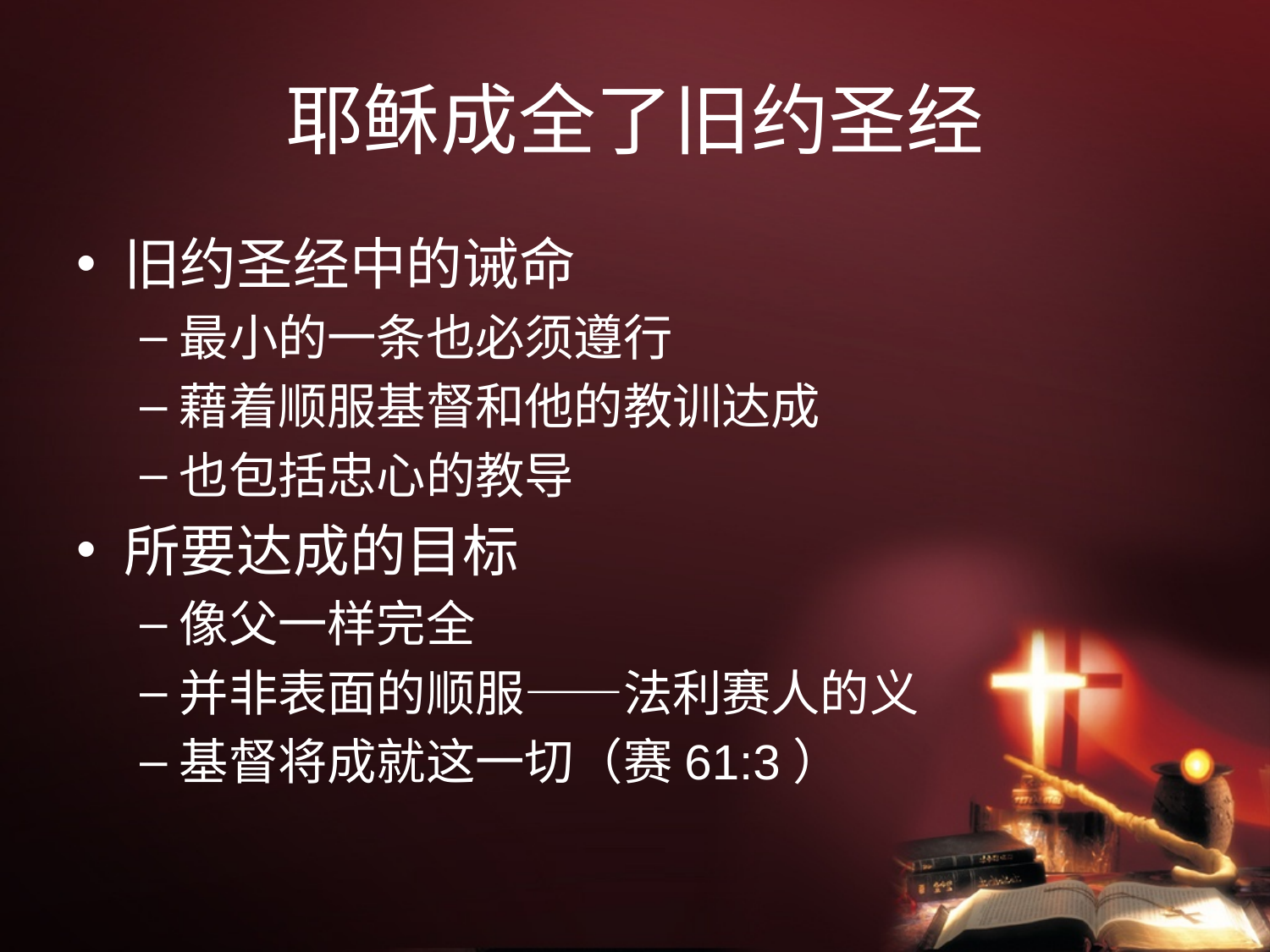

# 耶稣成全了旧约圣经
旧约圣经中的诫命
最小的一条也必须遵行
藉着顺服基督和他的教训达成
也包括忠心的教导
所要达成的目标
像父一样完全
并非表面的顺服——法利赛人的义
基督将成就这一切（赛61:3）